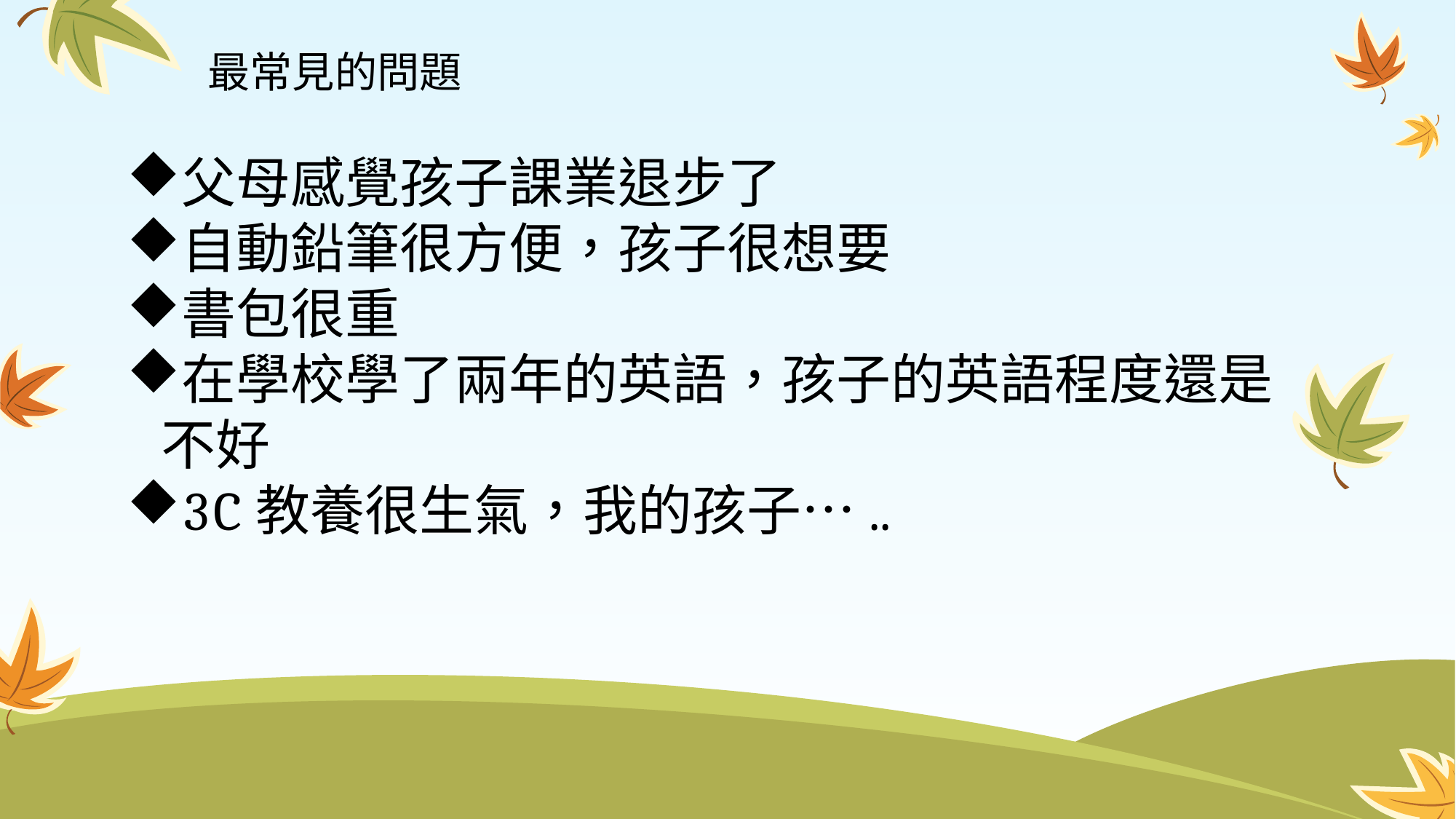

最常見的問題
父母感覺孩子課業退步了
自動鉛筆很方便，孩子很想要
書包很重
在學校學了兩年的英語，孩子的英語程度還是不好
3C教養很生氣，我的孩子…..